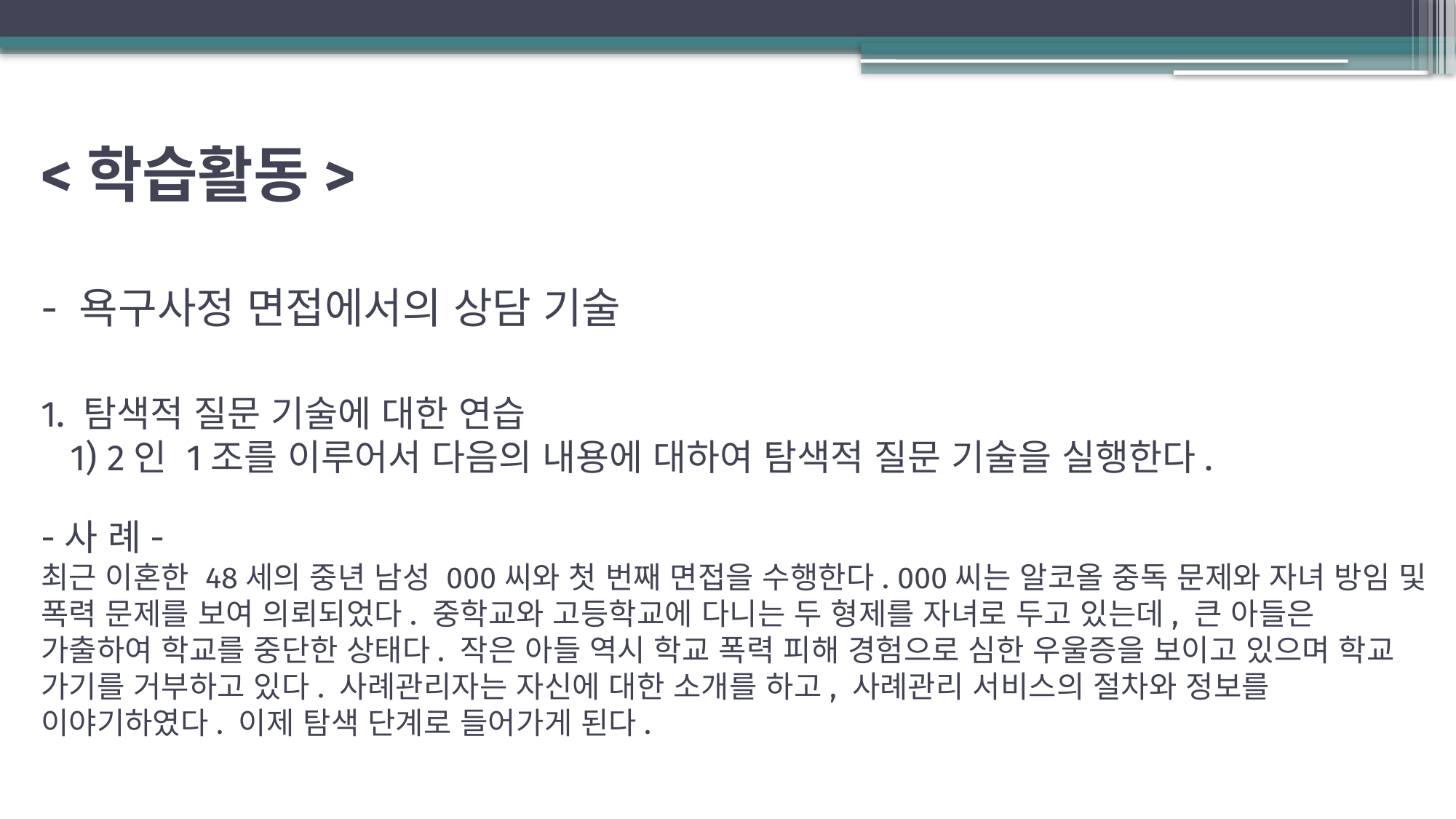

# <학습활동> - 욕구사정 면접에서의 상담 기술 1. 탐색적 질문 기술에 대한 연습 1) 2인 1조를 이루어서 다음의 내용에 대하여 탐색적 질문 기술을 실행한다. -사 례- 최근 이혼한 48세의 중년 남성 000씨와 첫 번째 면접을 수행한다. 000씨는 알코올 중독 문제와 자녀 방임 및 폭력 문제를 보여 의뢰되었다. 중학교와 고등학교에 다니는 두 형제를 자녀로 두고 있는데, 큰 아들은 가출하여 학교를 중단한 상태다. 작은 아들 역시 학교 폭력 피해 경험으로 심한 우울증을 보이고 있으며 학교 가기를 거부하고 있다. 사례관리자는 자신에 대한 소개를 하고, 사례관리 서비스의 절차와 정보를 이야기하였다. 이제 탐색 단계로 들어가게 된다.